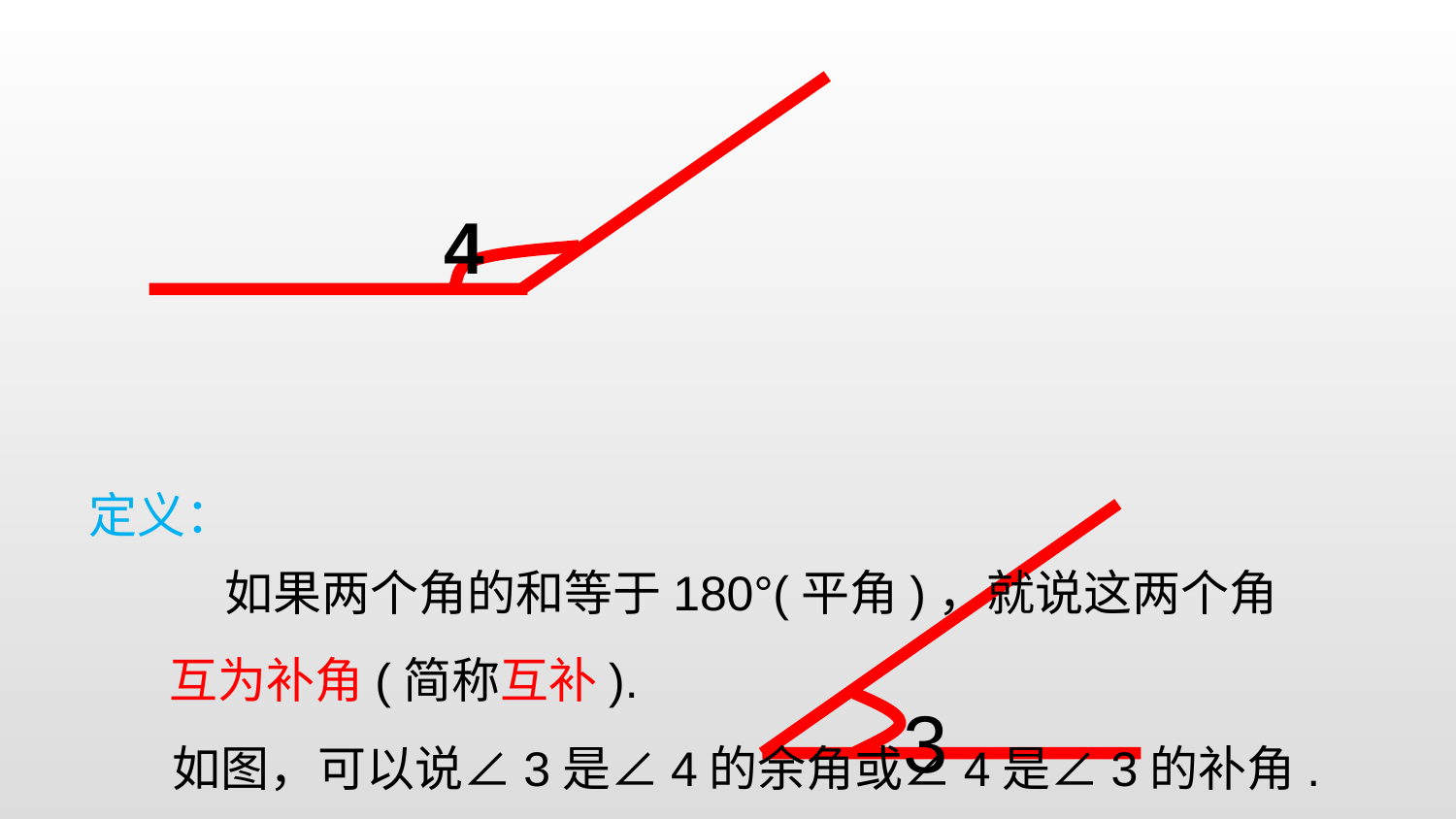

4

定义：

    如果两个角的和等于180°(平角)，就说这两个角互为补角(简称互补).
3

 如图，可以说∠3是∠4的余角或∠4是∠3的补角.